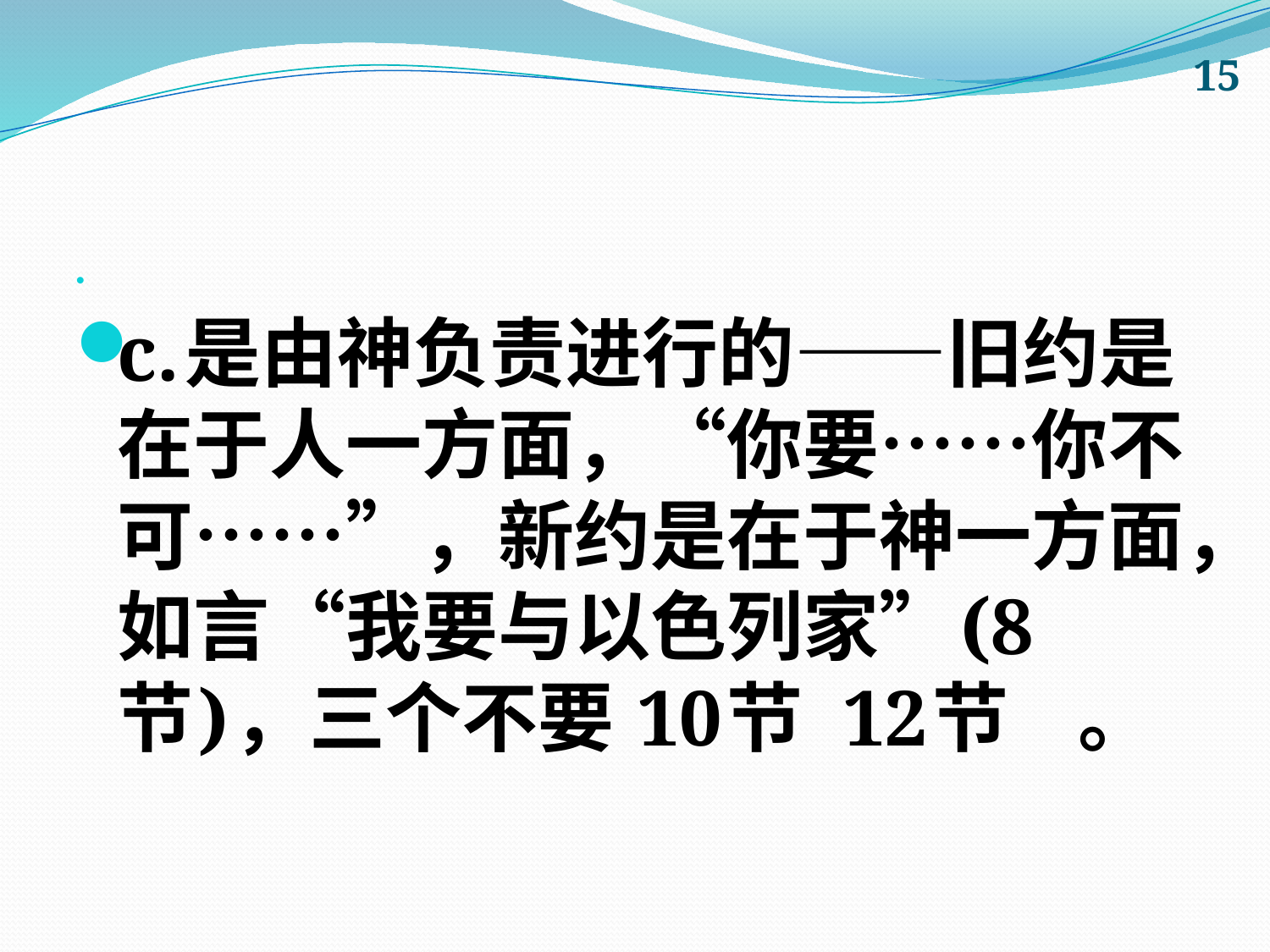

15
#

c.是由神负责进行的——旧约是在于人一方面，“你要……你不可……”，新约是在于神一方面，如言“我要与以色列家”(8节)，三个不要 10节  12节    。